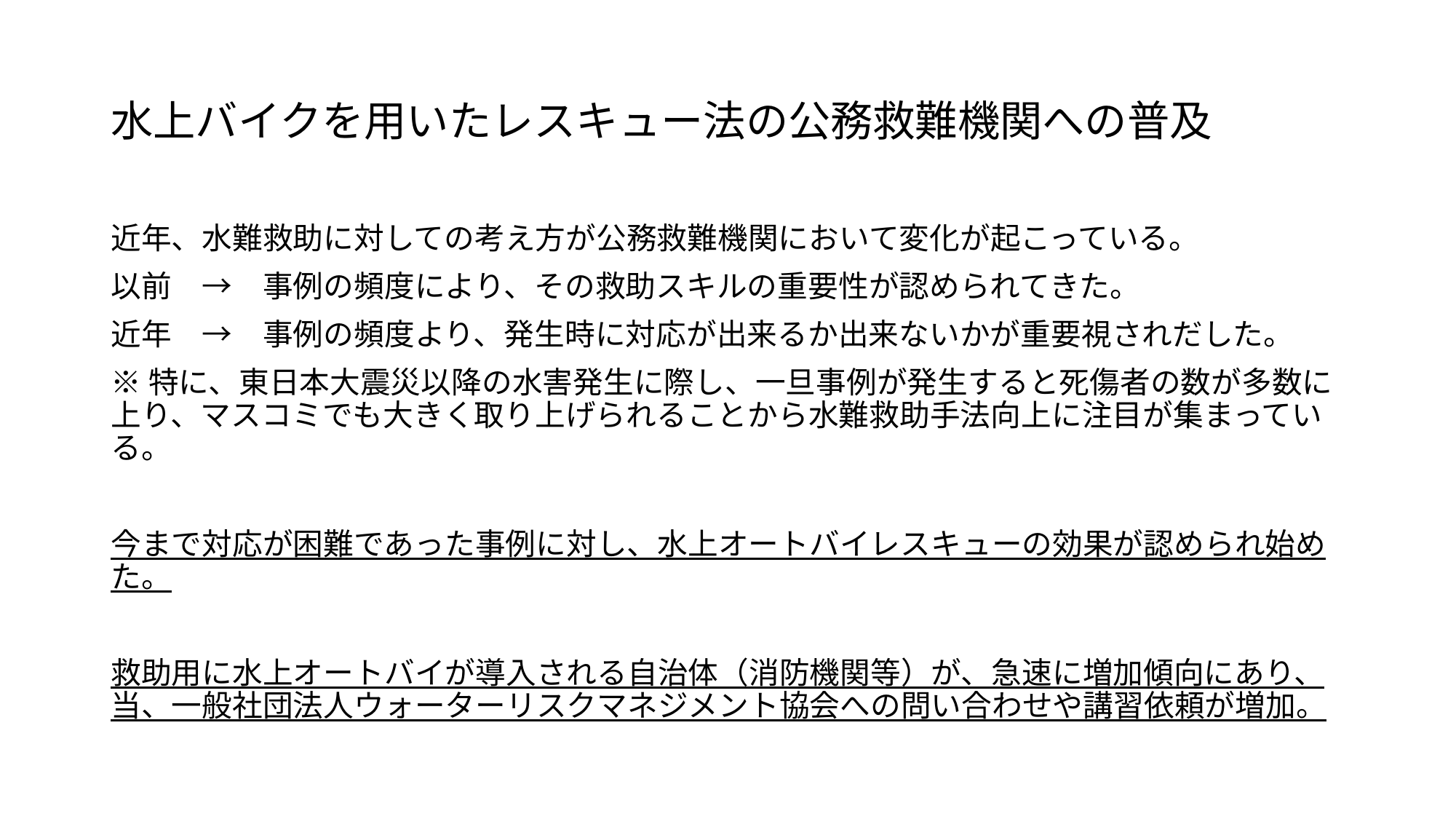

# 水上バイクを用いたレスキュー法の公務救難機関への普及
近年、水難救助に対しての考え方が公務救難機関において変化が起こっている。
以前　→　事例の頻度により、その救助スキルの重要性が認められてきた。
近年　→　事例の頻度より、発生時に対応が出来るか出来ないかが重要視されだした。
※特に、東日本大震災以降の水害発生に際し、一旦事例が発生すると死傷者の数が多数に上り、マスコミでも大きく取り上げられることから水難救助手法向上に注目が集まっている。

今まで対応が困難であった事例に対し、水上オートバイレスキューの効果が認められ始めた。

救助用に水上オートバイが導入される自治体（消防機関等）が、急速に増加傾向にあり、当、一般社団法人ウォーターリスクマネジメント協会への問い合わせや講習依頼が増加。